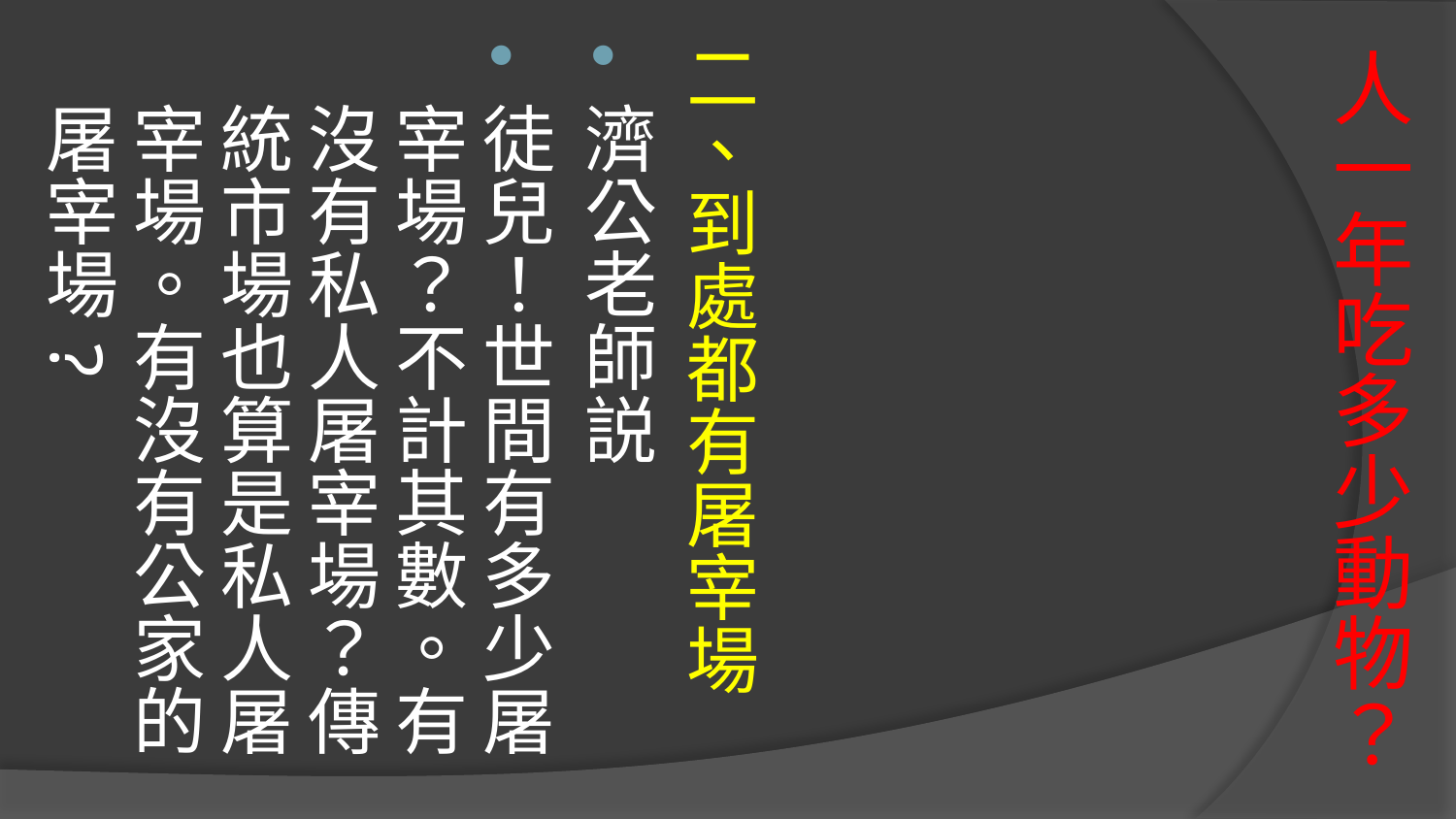

二、到處都有屠宰場
濟公老師説
徒兒！世間有多少屠宰場？不計其數。有沒有私人屠宰場？傳統市場也算是私人屠宰場。有沒有公家的屠宰場?
# 人一年吃多少動物？